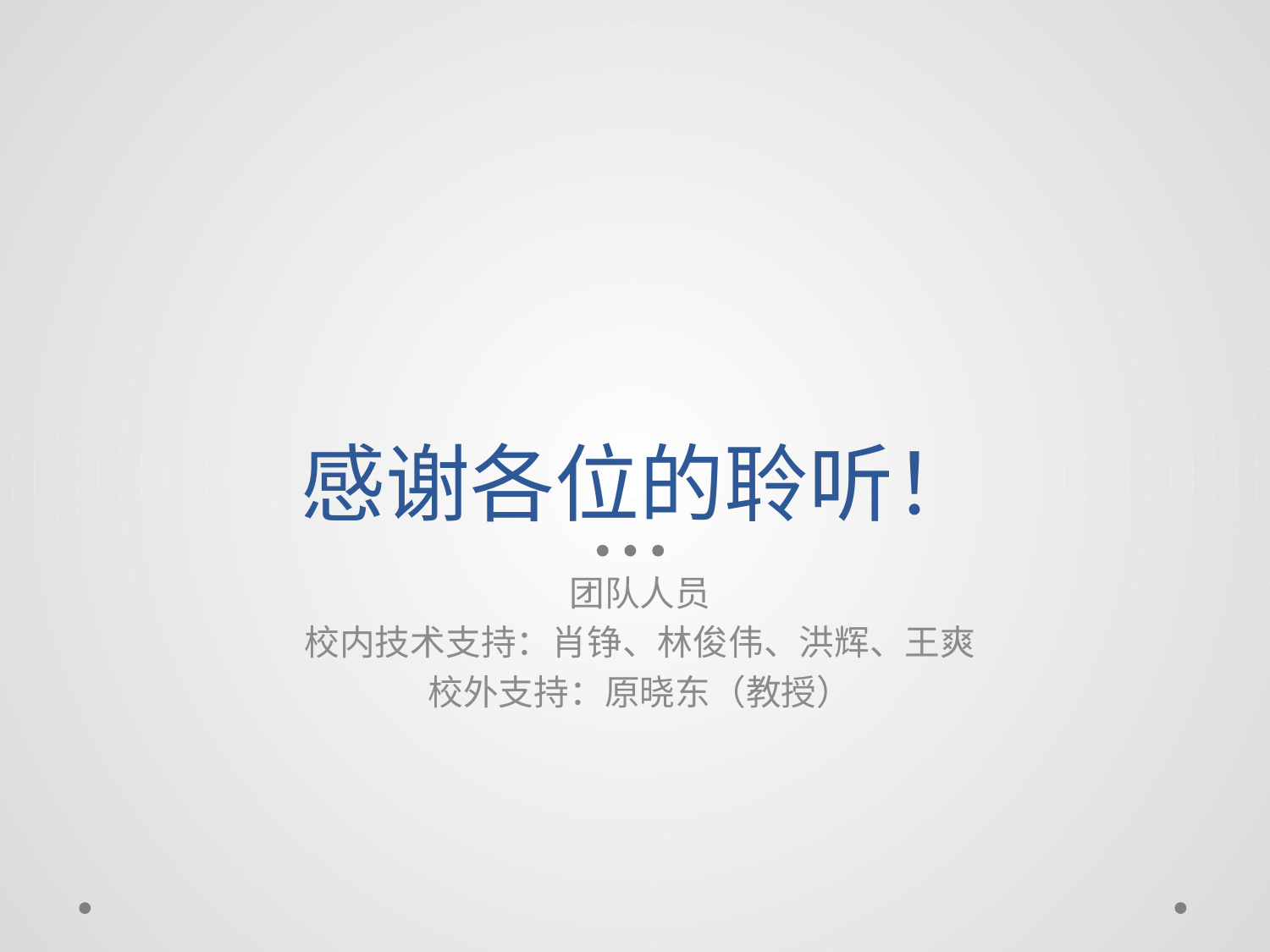

# 感谢各位的聆听！
团队人员
校内技术支持：肖铮、林俊伟、洪辉、王爽
校外支持：原晓东（教授）